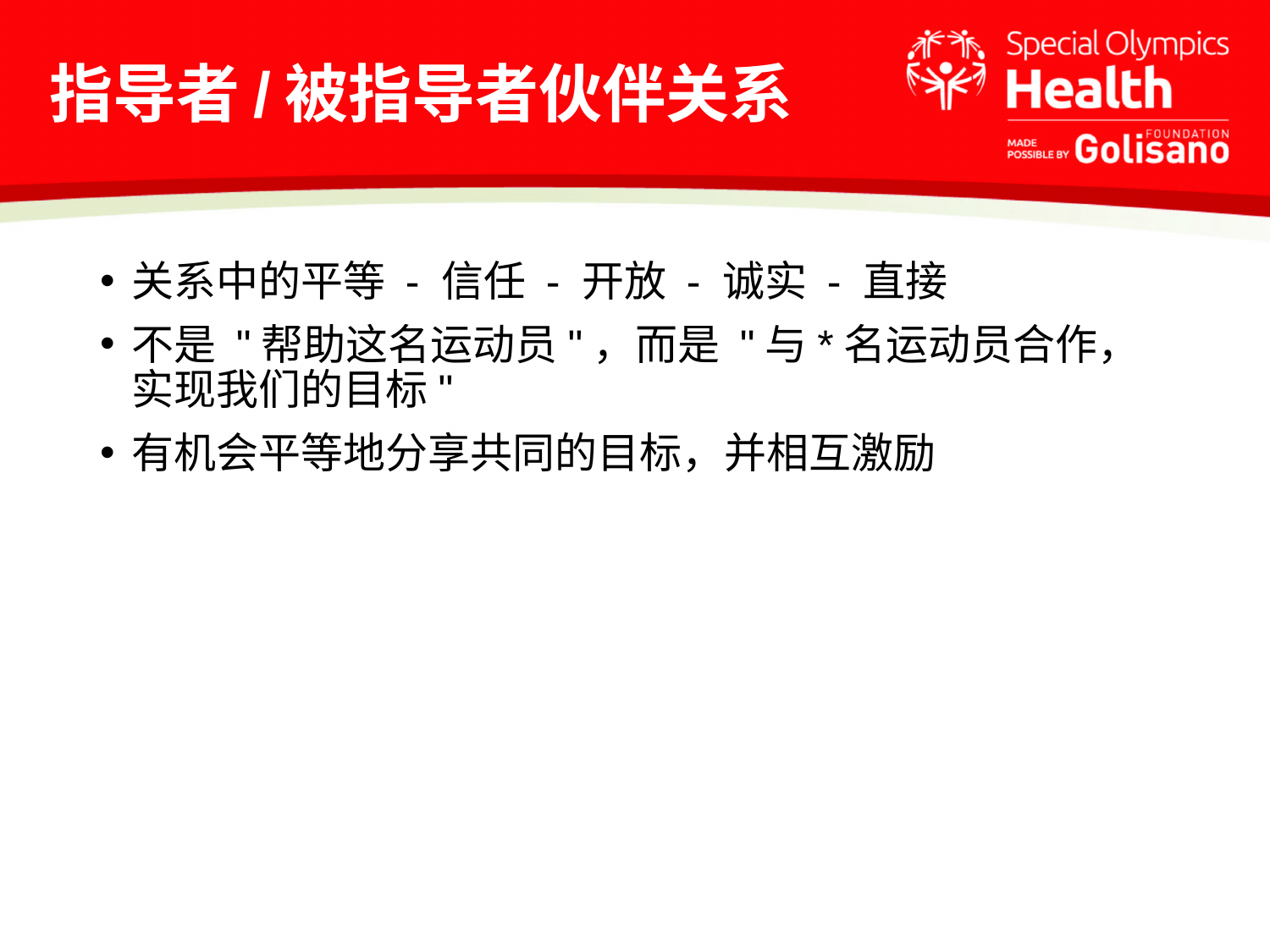

# 指导者/被指导者伙伴关系
关系中的平等 - 信任 - 开放 - 诚实 - 直接
不是 "帮助这名运动员"，而是 "与*名运动员合作，实现我们的目标"
有机会平等地分享共同的目标，并相互激励